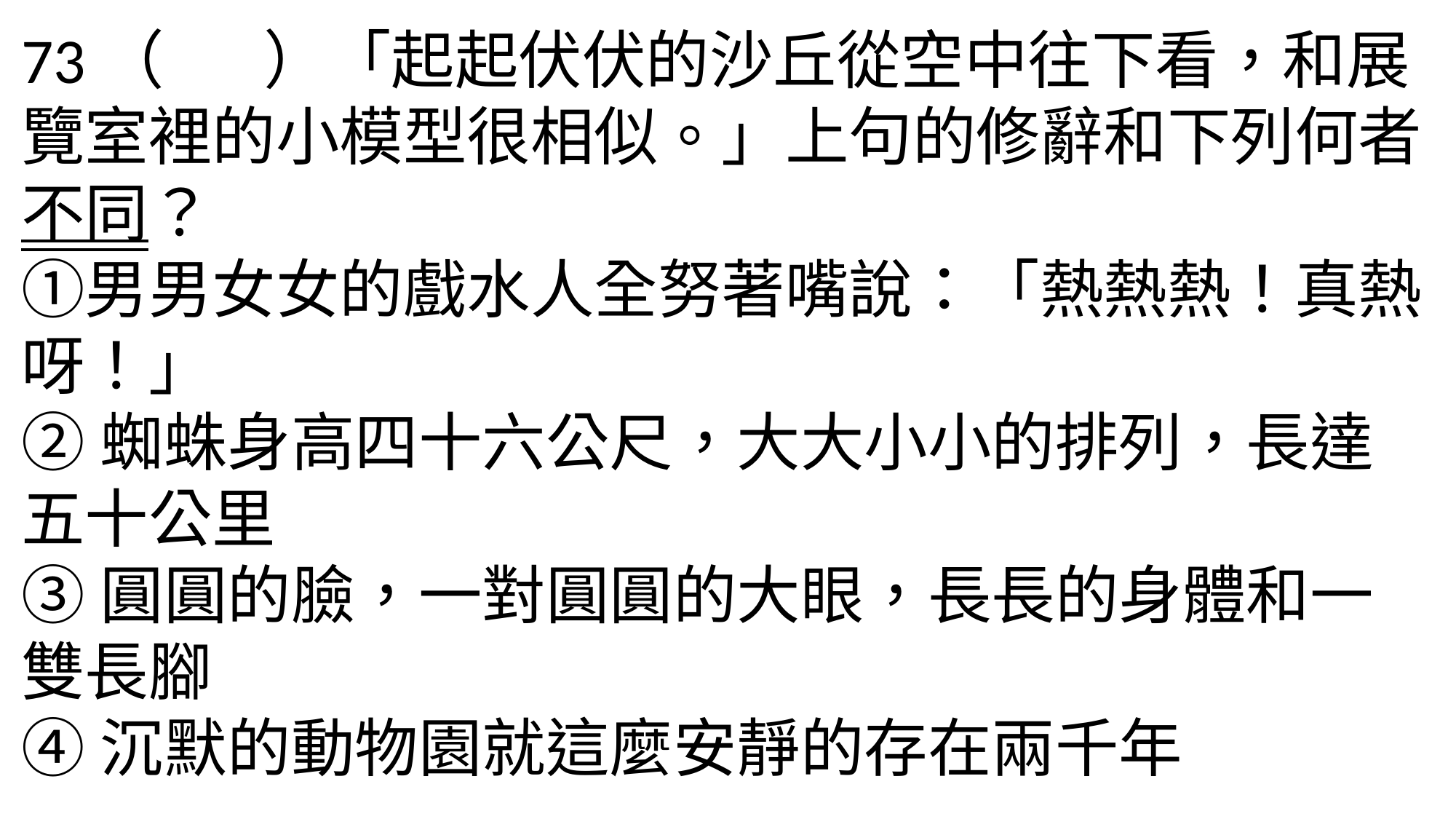

73（       ）「起起伏伏的沙丘從空中往下看，和展覽室裡的小模型很相似。」上句的修辭和下列何者不同？　
①男男女女的戲水人全努著嘴說：「熱熱熱！真熱呀！」
②蜘蛛身高四十六公尺，大大小小的排列，長達五十公里
③圓圓的臉，一對圓圓的大眼，長長的身體和一雙長腳
④沉默的動物園就這麼安靜的存在兩千年